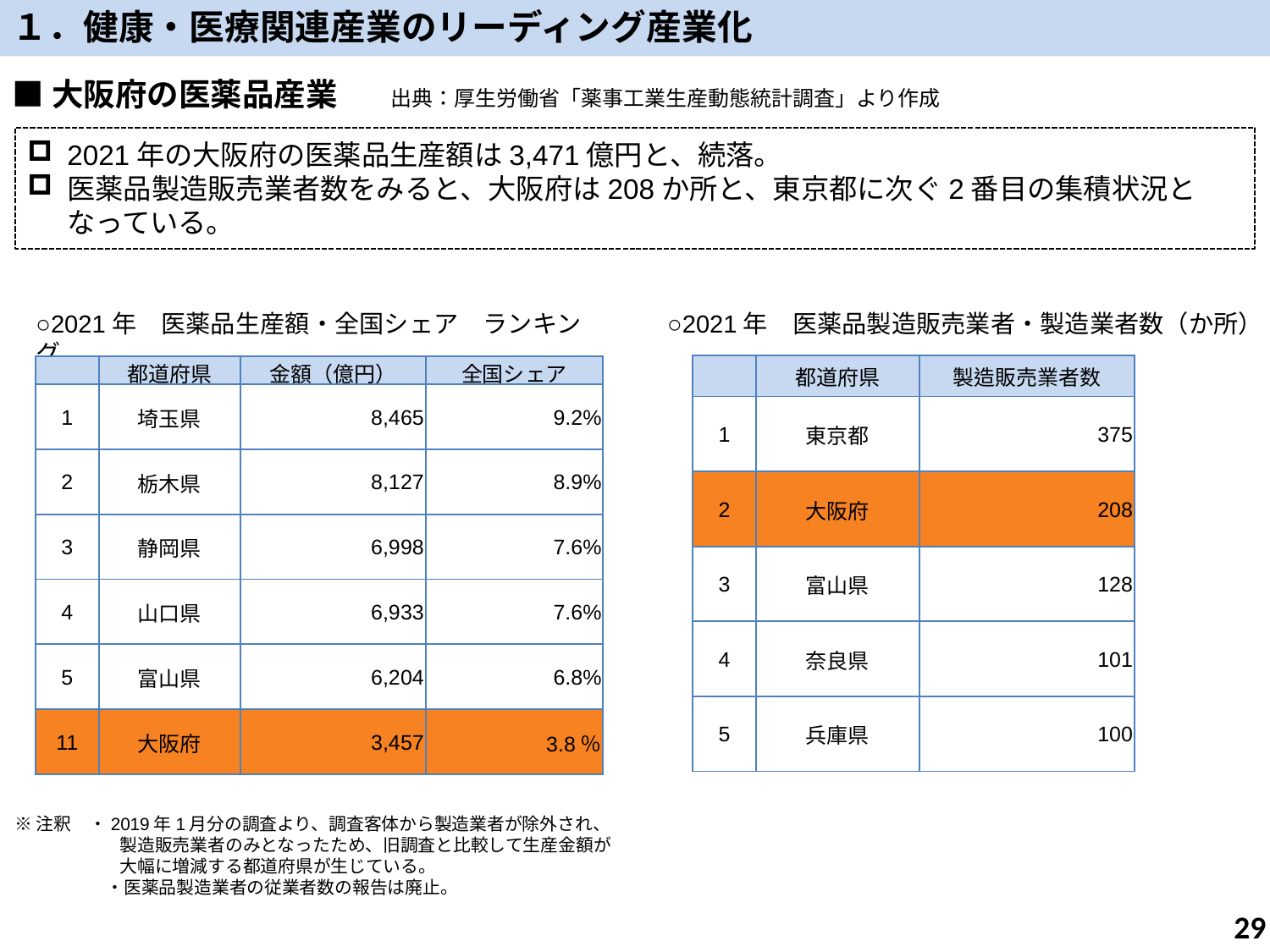

１．健康・医療関連産業のリーディング産業化
■大阪府の医薬品産業　　出典：厚生労働省「薬事工業生産動態統計調査」より作成
2021年の大阪府の医薬品生産額は3,471億円と、続落。
医薬品製造販売業者数をみると、大阪府は208か所と、東京都に次ぐ2番目の集積状況となっている。
○2021年　医薬品製造販売業者・製造業者数（か所）
○2021年　医薬品生産額・全国シェア　ランキング
|  | 都道府県 | 製造販売業者数 |
| --- | --- | --- |
| 1 | 東京都 | 375 |
| 2 | 大阪府 | 208 |
| 3 | 富山県 | 128 |
| 4 | 奈良県 | 101 |
| 5 | 兵庫県 | 100 |
|  | 都道府県 | 金額（億円） | 全国シェア |
| --- | --- | --- | --- |
| 1 | 埼玉県 | 8,465 | 9.2% |
| 2 | 栃木県 | 8,127 | 8.9% |
| 3 | 静岡県 | 6,998 | 7.6% |
| 4 | 山口県 | 6,933 | 7.6% |
| 5 | 富山県 | 6,204 | 6.8% |
| 11 | 大阪府 | 3,457 | 3.8％ |
※注釈　・2019年1月分の調査より、調査客体から製造業者が除外され、
　　　　　　製造販売業者のみとなったため、旧調査と比較して生産金額が
　　　　　　大幅に増減する都道府県が生じている。
　　　　　 ・医薬品製造業者の従業者数の報告は廃止。
29